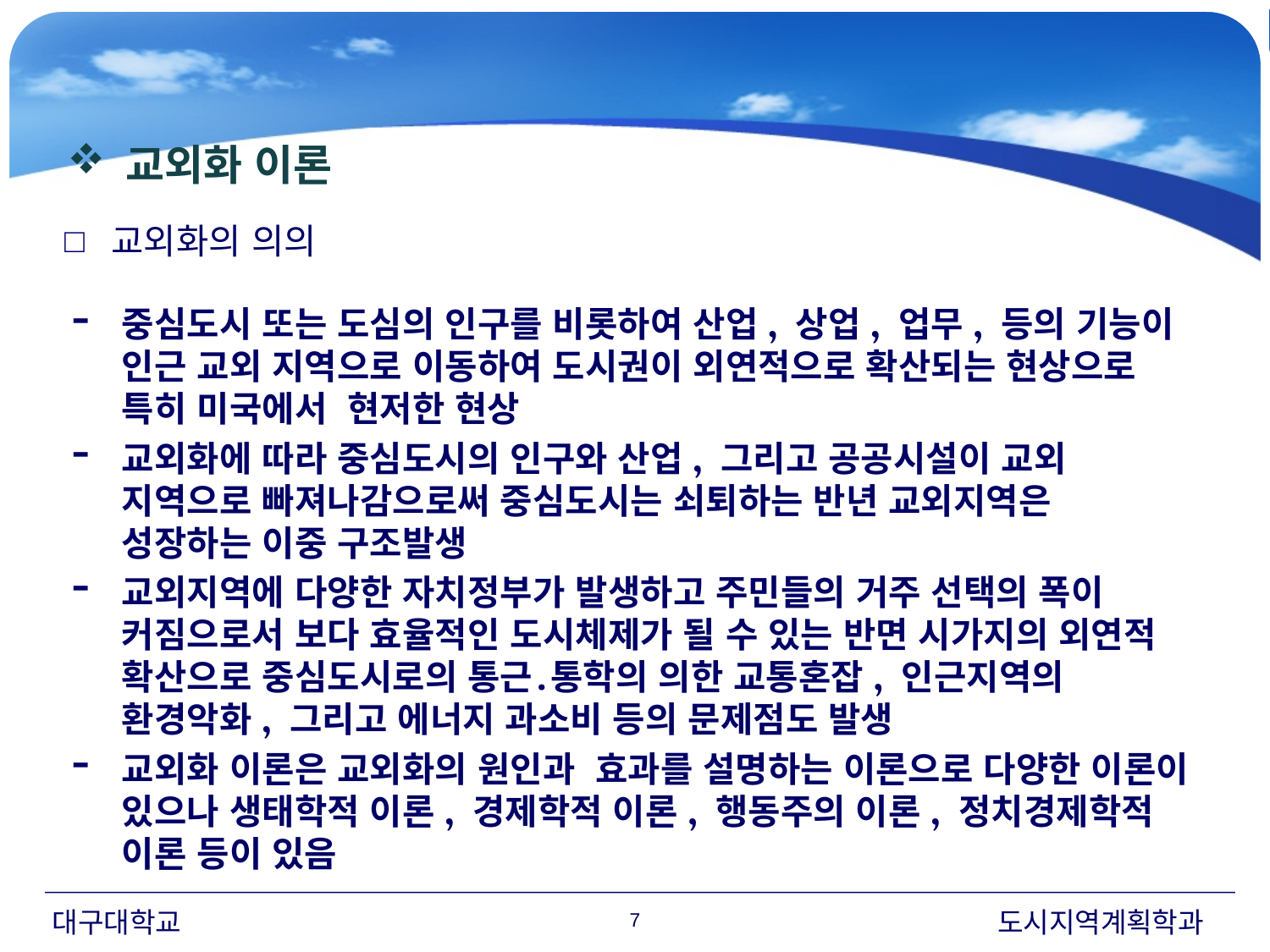

# 교외화 이론
□
  교외화의 의의
중심도시 또는 도심의 인구를 비롯하여 산업, 상업, 업무, 등의 기능이 인근 교외 지역으로 이동하여 도시권이 외연적으로 확산되는 현상으로 특히 미국에서  현저한 현상
교외화에 따라 중심도시의 인구와 산업, 그리고 공공시설이 교외 지역으로 빠져나감으로써 중심도시는 쇠퇴하는 반년 교외지역은 성장하는 이중 구조발생
교외지역에 다양한 자치정부가 발생하고 주민들의 거주 선택의 폭이 커짐으로서 보다 효율적인 도시체제가 될 수 있는 반면 시가지의 외연적 확산으로 중심도시로의 통근․통학의 의한 교통혼잡, 인근지역의 환경악화, 그리고 에너지 과소비 등의 문제점도 발생
교외화 이론은 교외화의 원인과  효과를 설명하는 이론으로 다양한 이론이 있으나 생태학적 이론, 경제학적 이론, 행동주의 이론, 정치경제학적 이론 등이 있음